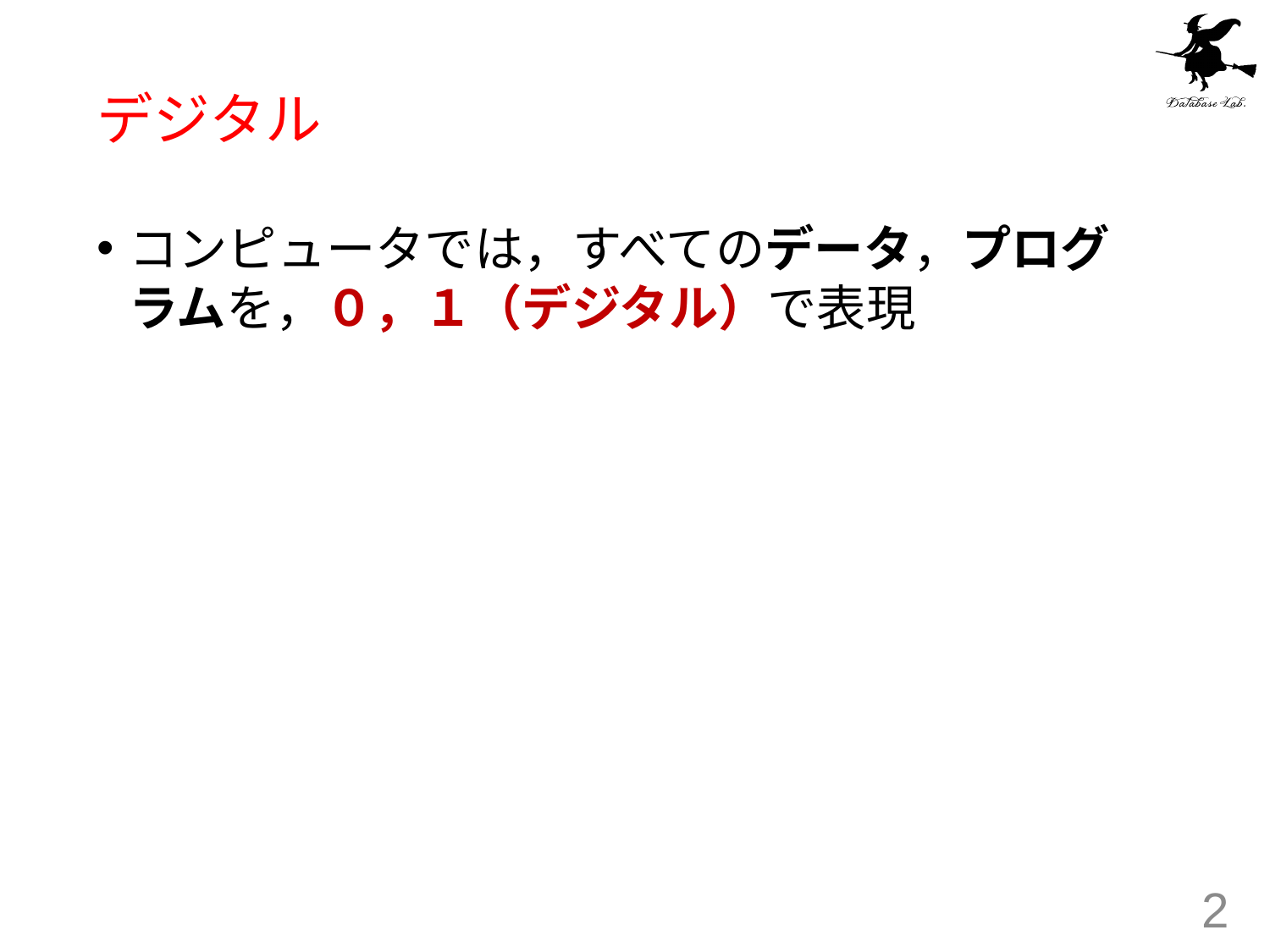

# デジタル
コンピュータでは，すべてのデータ，プログラムを，０，１（デジタル）で表現

2